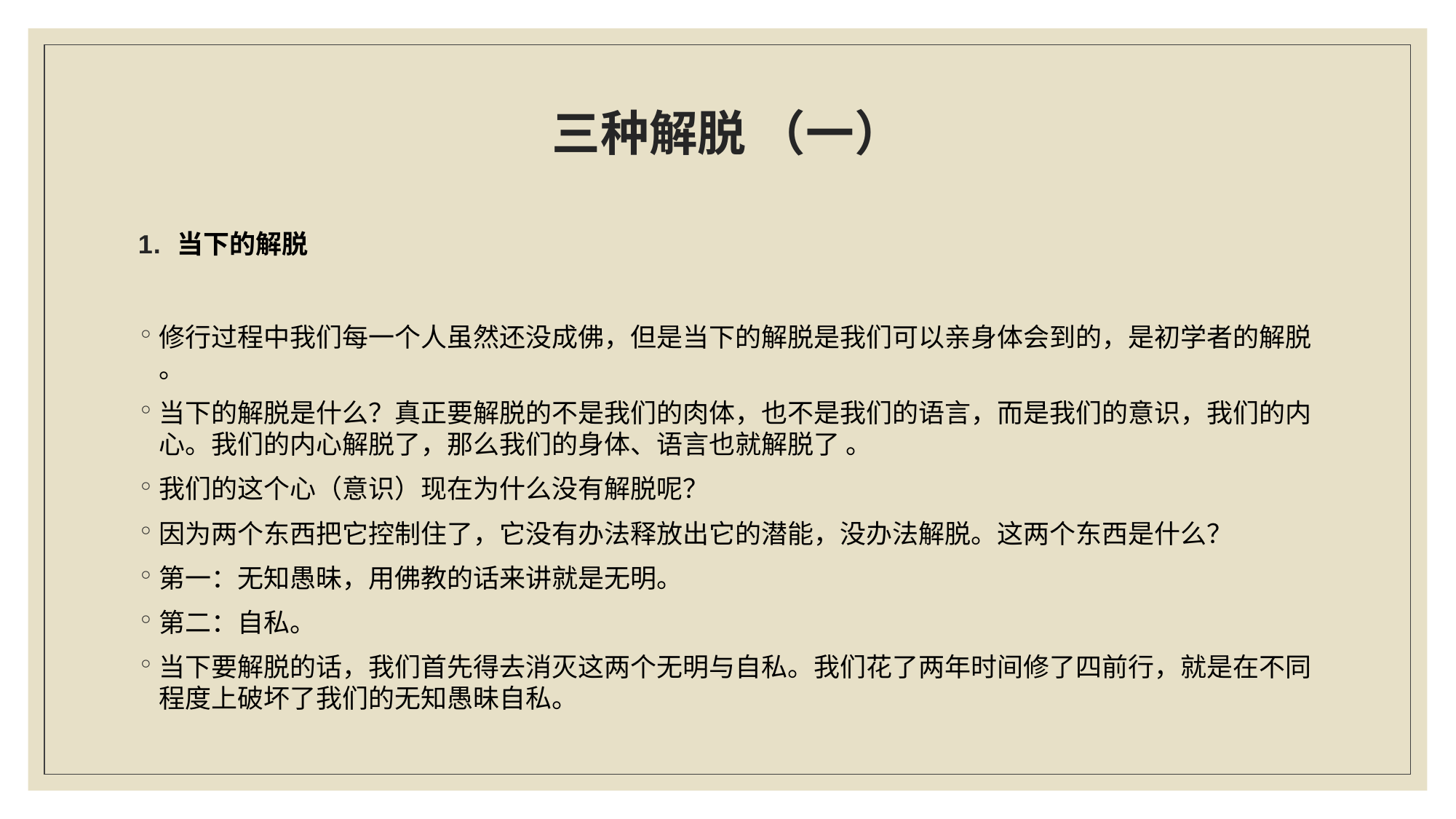

# 三种解脱 （一）
当下的解脱
修行过程中我们每一个人虽然还没成佛，但是当下的解脱是我们可以亲身体会到的，是初学者的解脱 。
当下的解脱是什么？真正要解脱的不是我们的肉体，也不是我们的语言，而是我们的意识，我们的内心。我们的内心解脱了，那么我们的身体、语言也就解脱了 。
我们的这个心（意识）现在为什么没有解脱呢？
因为两个东西把它控制住了，它没有办法释放出它的潜能，没办法解脱。这两个东西是什么？
第一：无知愚昧，用佛教的话来讲就是无明。
第二：自私。
当下要解脱的话，我们首先得去消灭这两个无明与自私。我们花了两年时间修了四前行，就是在不同程度上破坏了我们的无知愚昧自私。